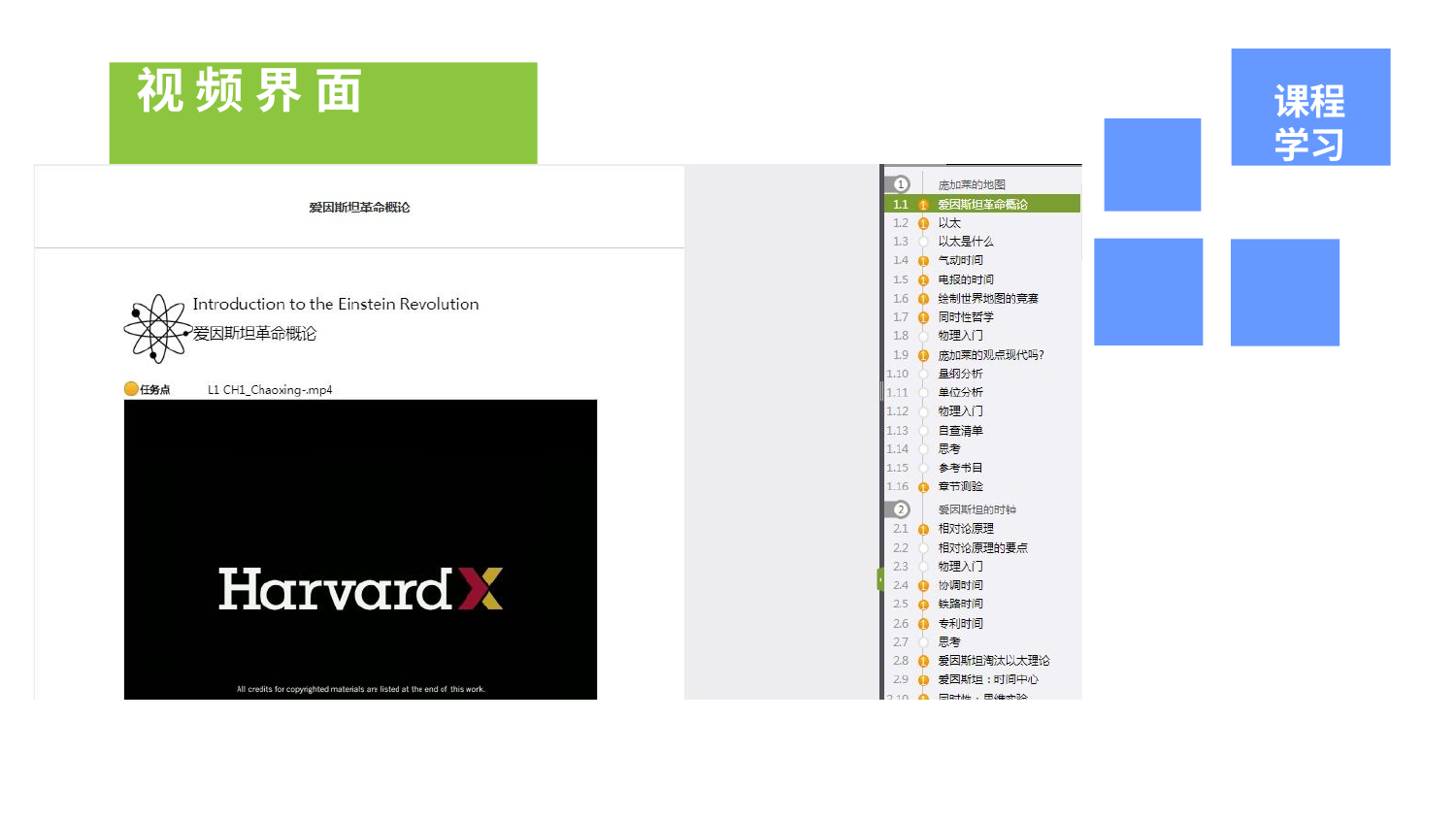

课程 学习
# 视 频 界 面